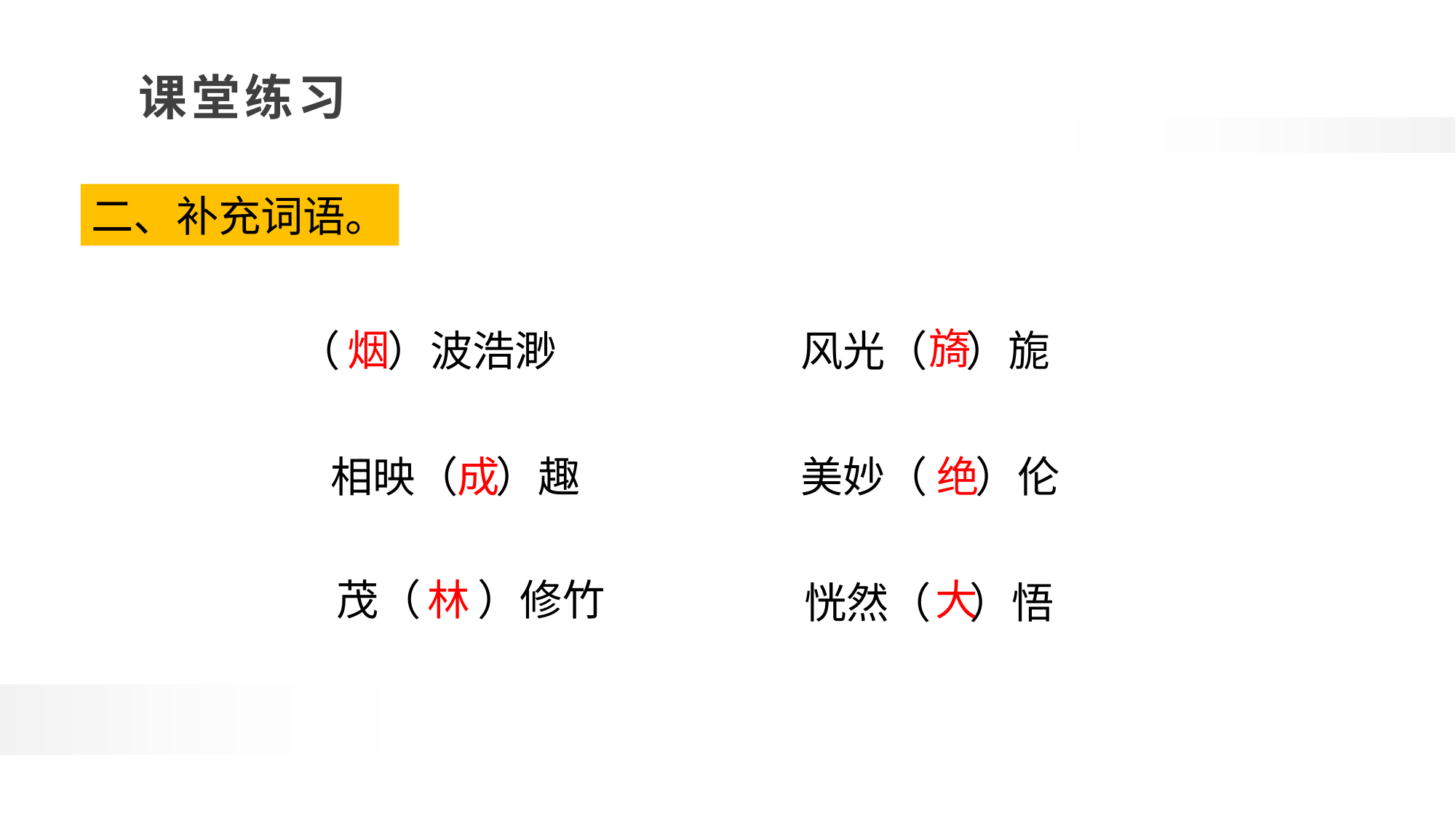

二、补充词语。
风光（    ）旎
旖
（     ）波浩渺
烟
相映（    ）趣
美妙（     ）伦
成
绝
茂（      ）修竹
林
大
恍然（    ）悟